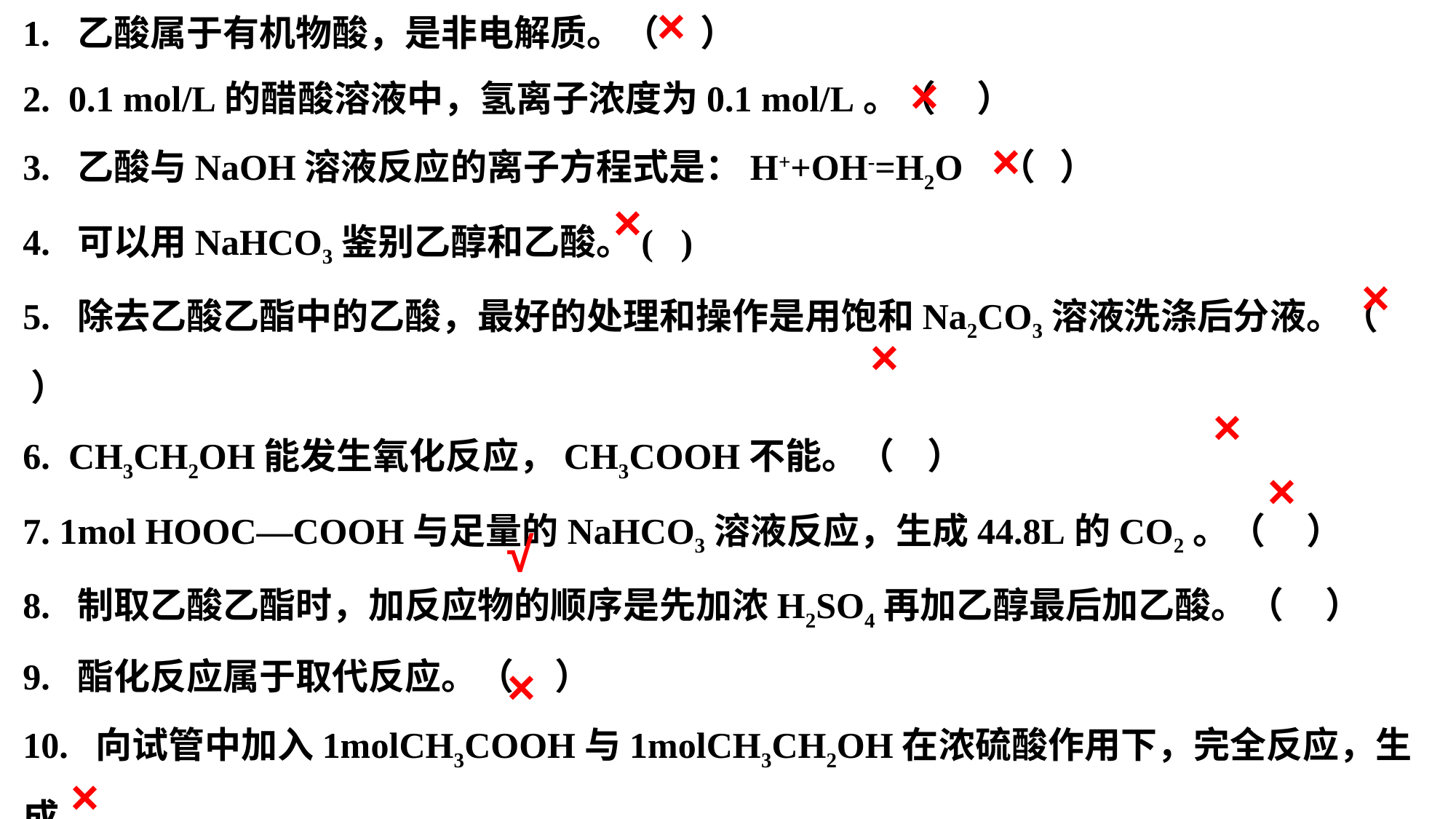

1.  乙酸属于有机物酸，是非电解质。（     ）
2.  0.1 mol/L的醋酸溶液中，氢离子浓度为0.1 mol/L。（     ）
3.  乙酸与NaOH溶液反应的离子方程式是：H++OH-=H2O   （   ）
4.  可以用NaHCO3鉴别乙醇和乙酸。(   )
5.  除去乙酸乙酯中的乙酸，最好的处理和操作是用饱和Na2CO3溶液洗涤后分液。（    ）
6.  CH3CH2OH能发生氧化反应，CH3COOH不能。（    ）
7. 1mol HOOC—COOH与足量的NaHCO3溶液反应，生成44.8L的CO2。（     ）
8.  制取乙酸乙酯时，加反应物的顺序是先加浓H2SO4再加乙醇最后加乙酸。（     ）
9.  酯化反应属于取代反应。（     ）
10.  向试管中加入1molCH3COOH与1molCH3CH2OH在浓硫酸作用下，完全反应，生成
       1molCH3COOCH2CH3   （    ）
11.  用分液漏斗分离CH3COOCH2CH3   与Na2CO3溶液时，CH3COOCH2CH3   从下口放出。（      ）
×
×
×
×
×
×
×
×
√
×
×